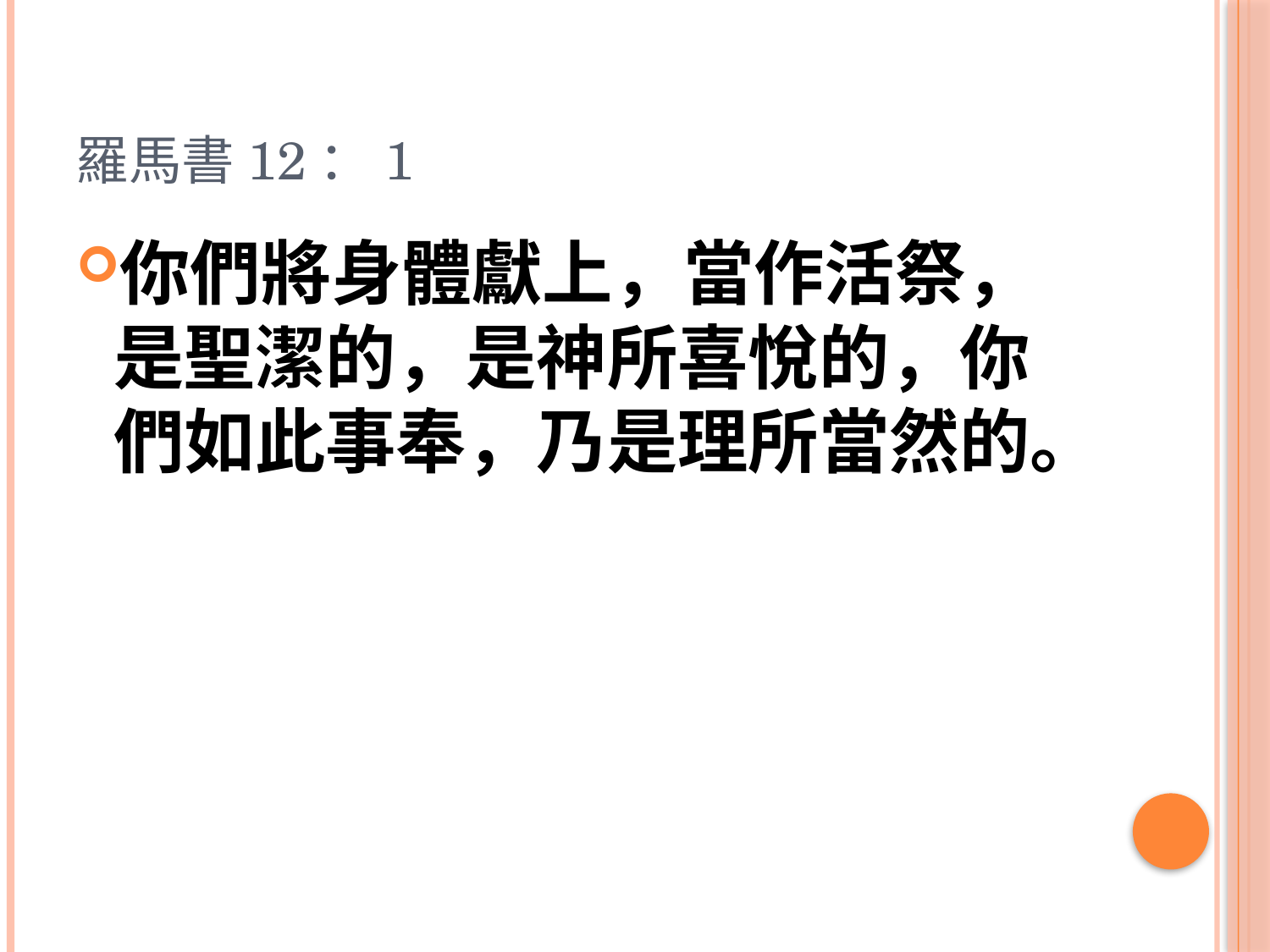

# 羅馬書12：1
你們將身體獻上，當作活祭，是聖潔的，是神所喜悅的，你們如此事奉，乃是理所當然的。